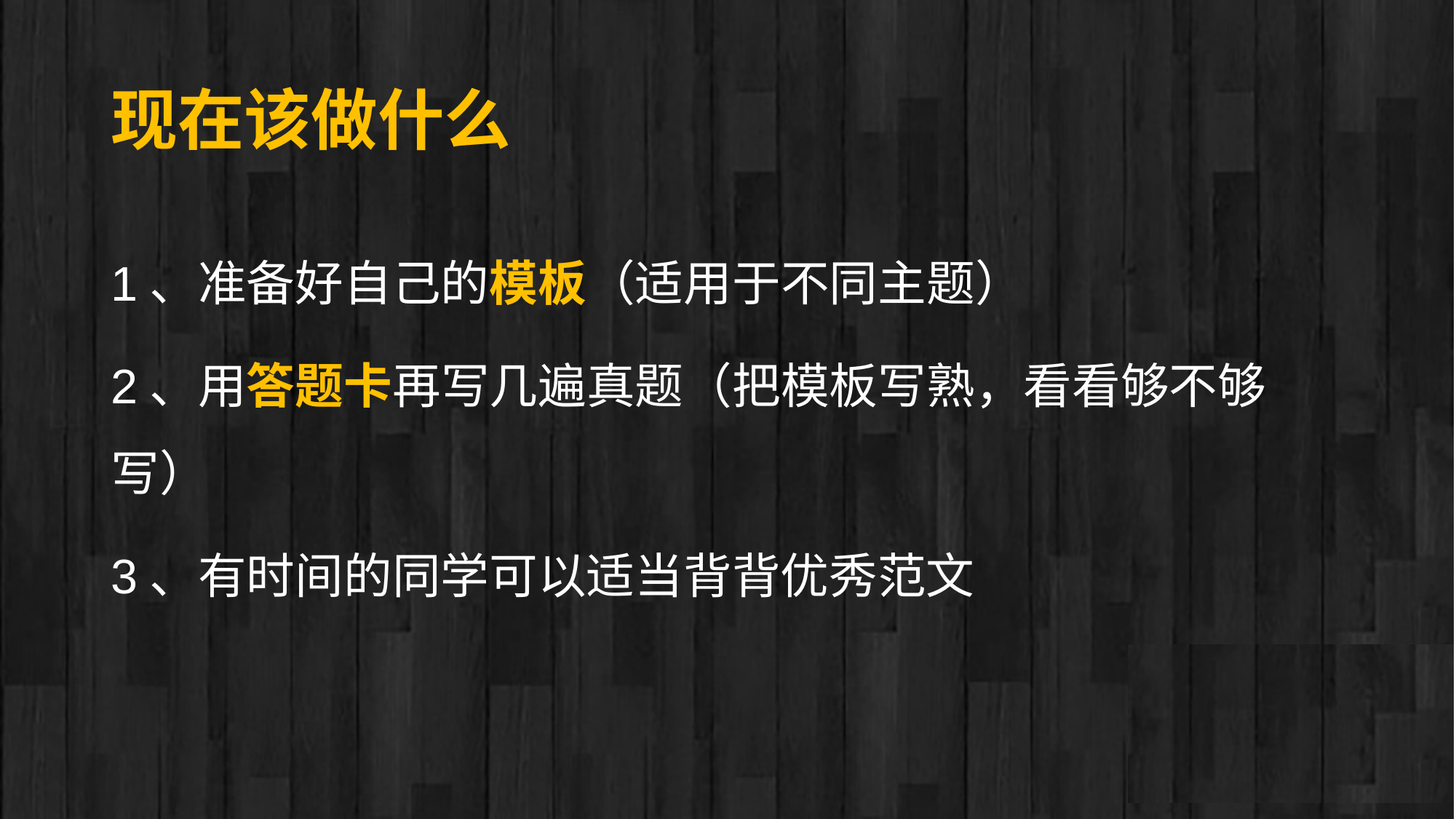

# 现在该做什么
1、准备好自己的模板（适用于不同主题）
2、用答题卡再写几遍真题（把模板写熟，看看够不够写）
3、有时间的同学可以适当背背优秀范文